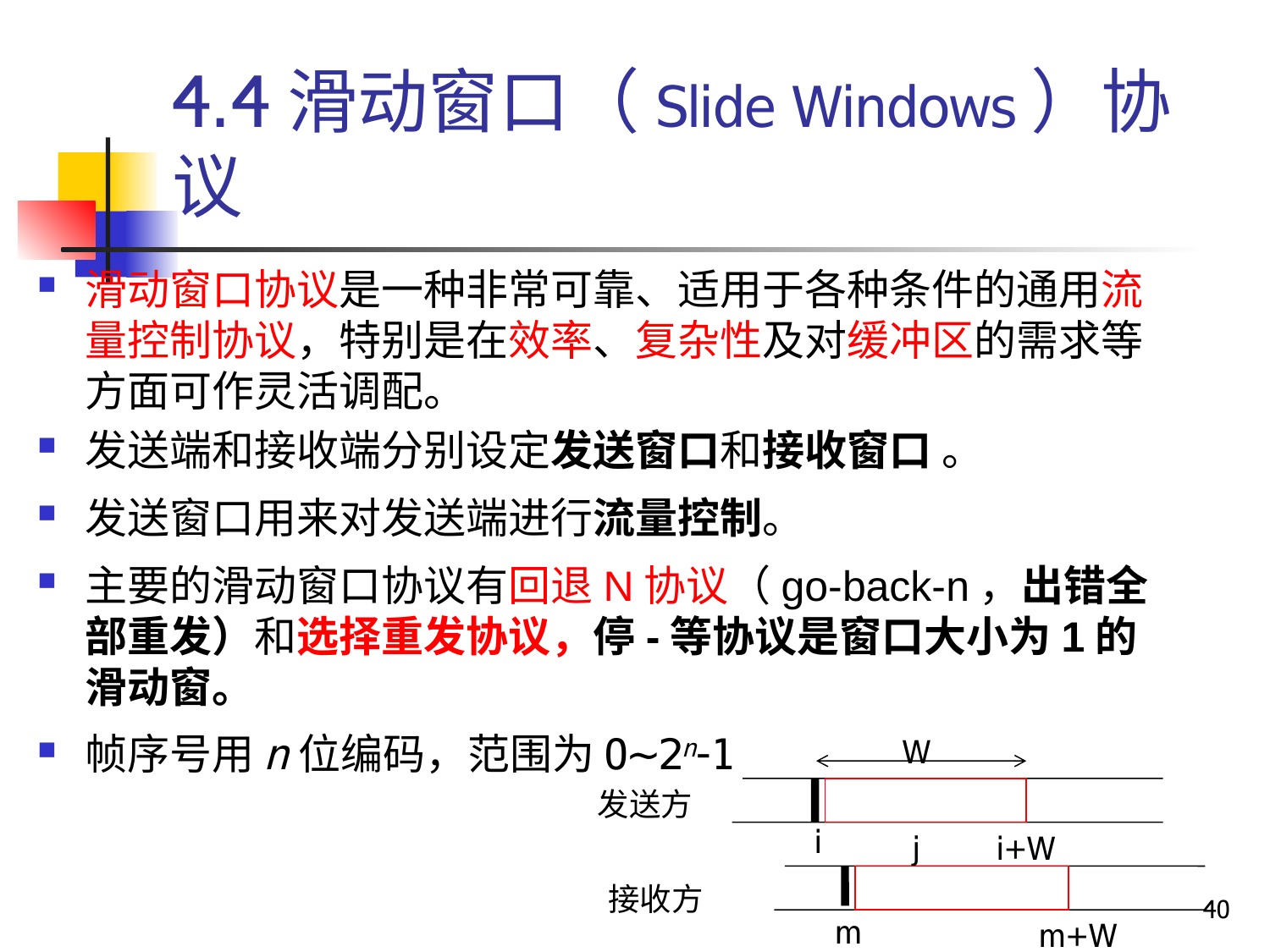

# 4.4滑动窗口（Slide Windows）协议
滑动窗口协议是一种非常可靠、适用于各种条件的通用流量控制协议，特别是在效率、复杂性及对缓冲区的需求等方面可作灵活调配。
发送端和接收端分别设定发送窗口和接收窗口 。
发送窗口用来对发送端进行流量控制。
主要的滑动窗口协议有回退N协议（go-back-n，出错全部重发）和选择重发协议，停-等协议是窗口大小为1的滑动窗。
帧序号用n位编码，范围为0~2n-1

W

发送方

i

j
i+W

接收方
m
m+W

40